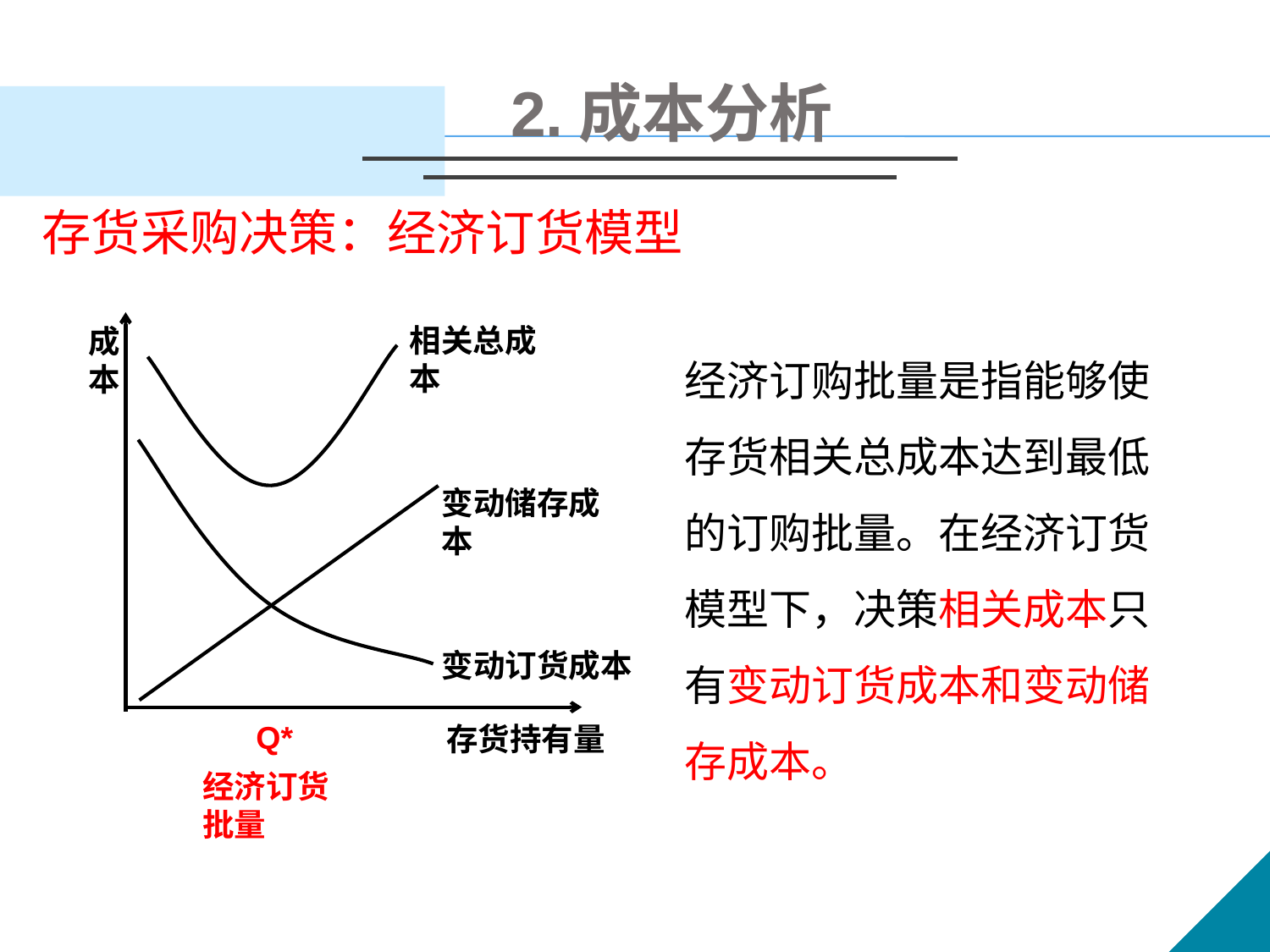

2.成本分析
存货采购决策：经济订货模型
成本

Q*
经济订货批量
存货持有量
相关总成本
变动储存成本
变动订货成本
经济订购批量是指能够使存货相关总成本达到最低的订购批量。在经济订货模型下，决策相关成本只有变动订货成本和变动储存成本。